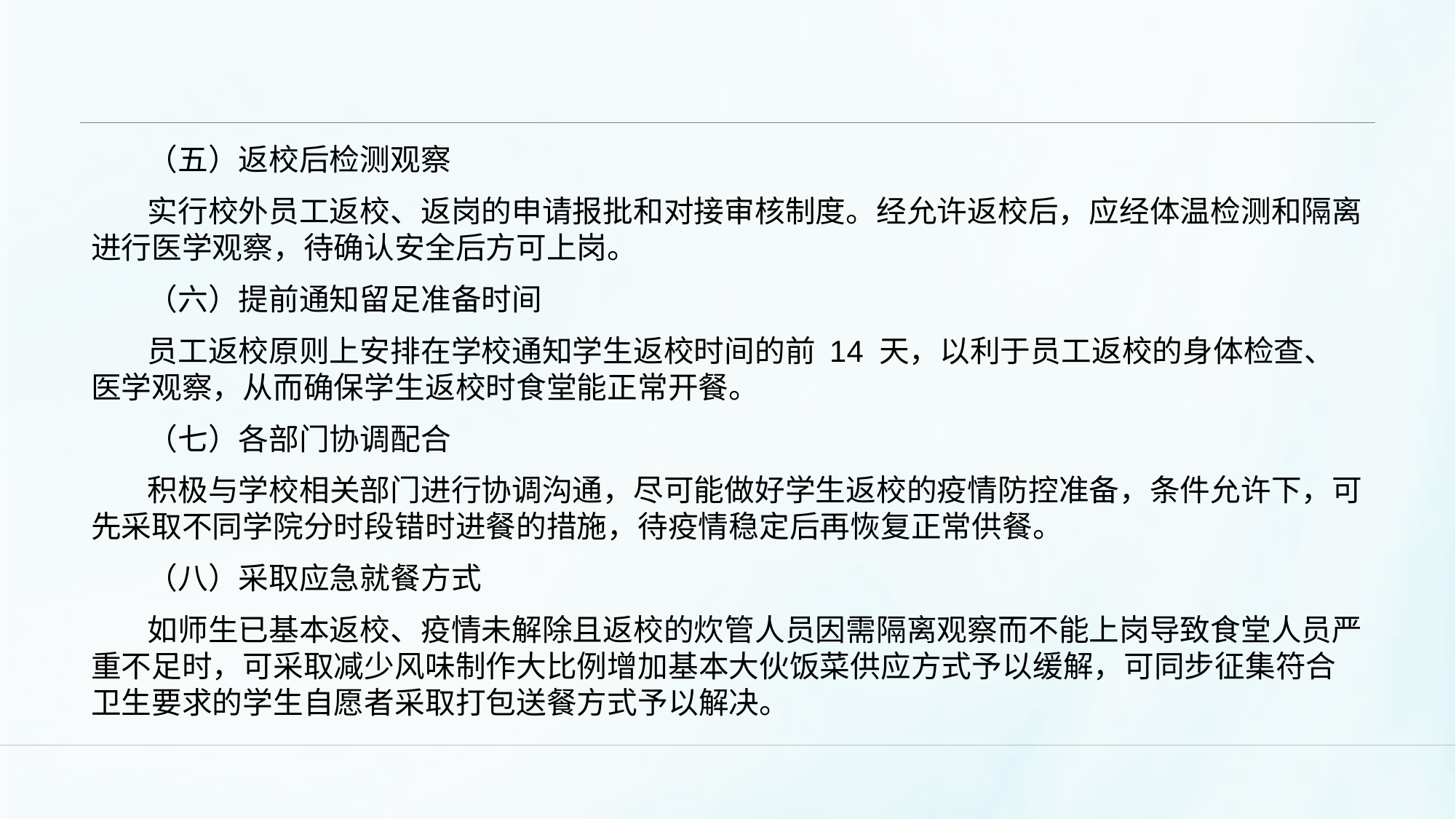

#
（五）返校后检测观察
实行校外员工返校、返岗的申请报批和对接审核制度。经允许返校后，应经体温检测和隔离进行医学观察，待确认安全后方可上岗。
（六）提前通知留足准备时间
员工返校原则上安排在学校通知学生返校时间的前 14 天，以利于员工返校的身体检查、医学观察，从而确保学生返校时食堂能正常开餐。
（七）各部门协调配合
积极与学校相关部门进行协调沟通，尽可能做好学生返校的疫情防控准备，条件允许下，可先采取不同学院分时段错时进餐的措施，待疫情稳定后再恢复正常供餐。
（八）采取应急就餐方式
如师生已基本返校、疫情未解除且返校的炊管人员因需隔离观察而不能上岗导致食堂人员严重不足时，可采取减少风味制作大比例增加基本大伙饭菜供应方式予以缓解，可同步征集符合卫生要求的学生自愿者采取打包送餐方式予以解决。